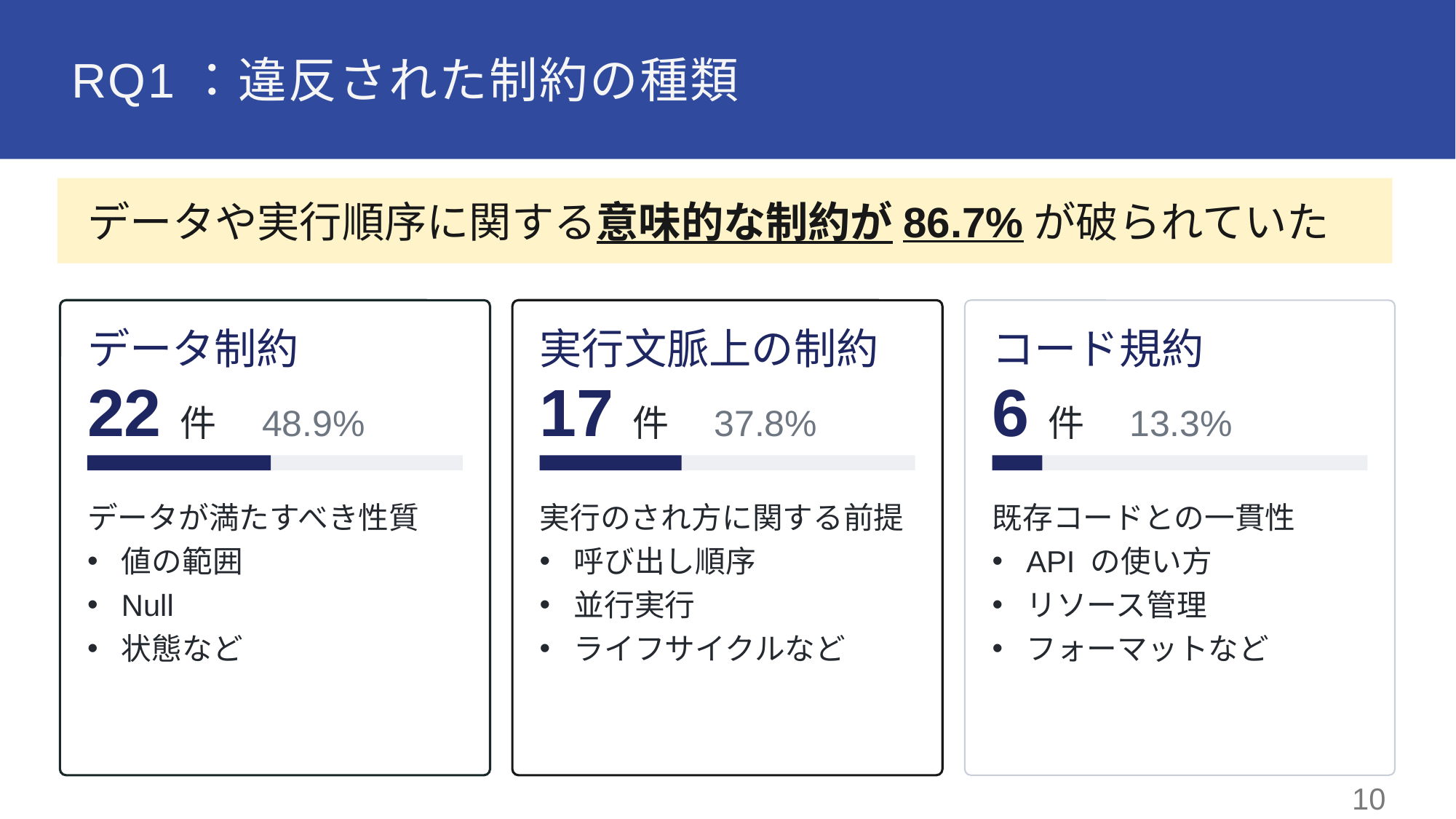

# RQ1：違反された制約の種類
 データや実行順序に関する意味的な制約が86.7%が破られていた

データ制約
実行文脈上の制約
コード規約
22 件　48.9%
17 件　37.8%
6 件　13.3%

データが満たすべき性質
値の範囲
Null
状態など
実行のされ方に関する前提
呼び出し順序
並行実行
ライフサイクルなど
既存コードとの一貫性
API の使い方
リソース管理
フォーマットなど
10